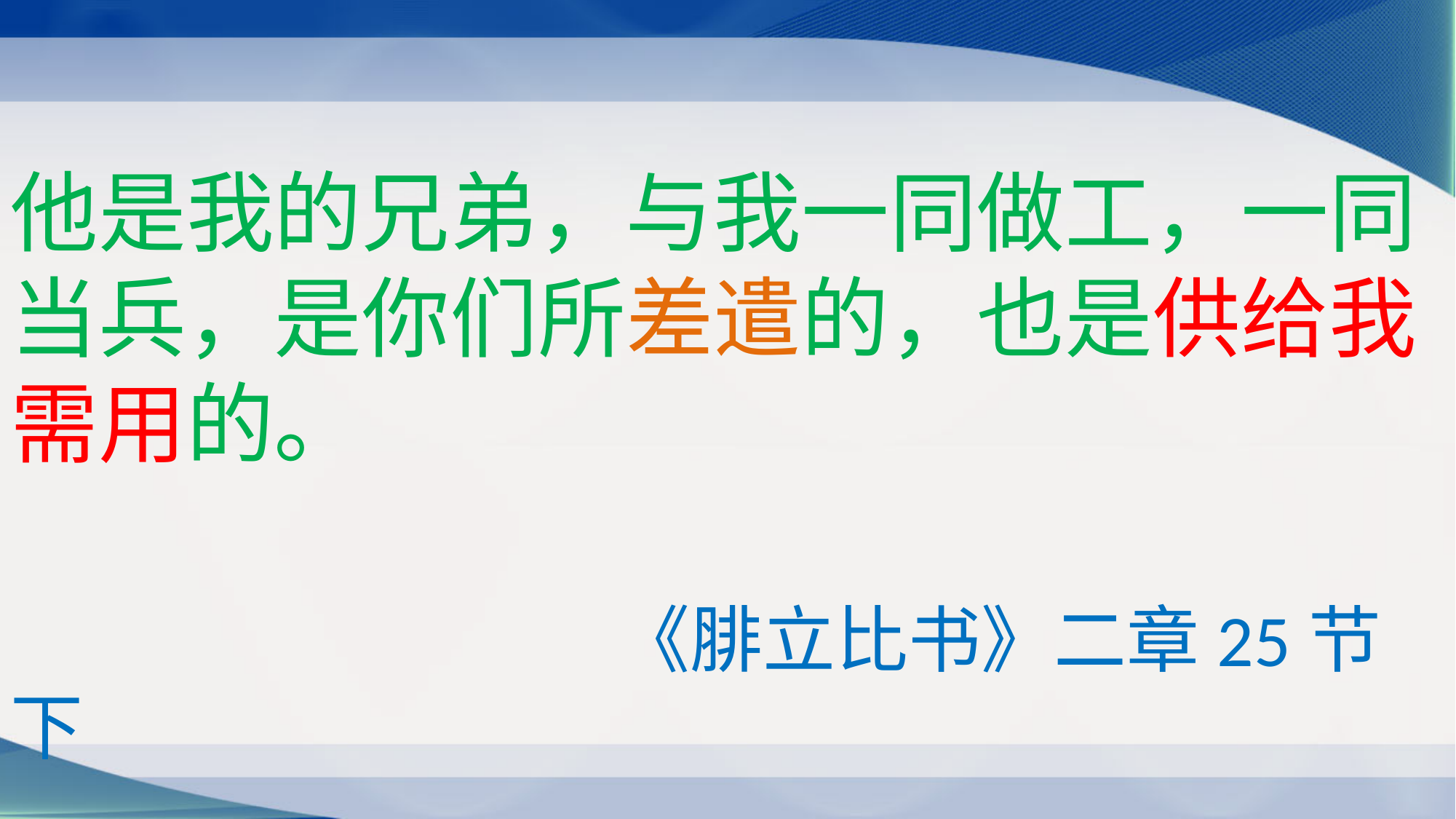

他是我的兄弟，与我一同做工，一同当兵，是你们所差遣的，也是供给我需用的。
                                    《腓立比书》二章25节下